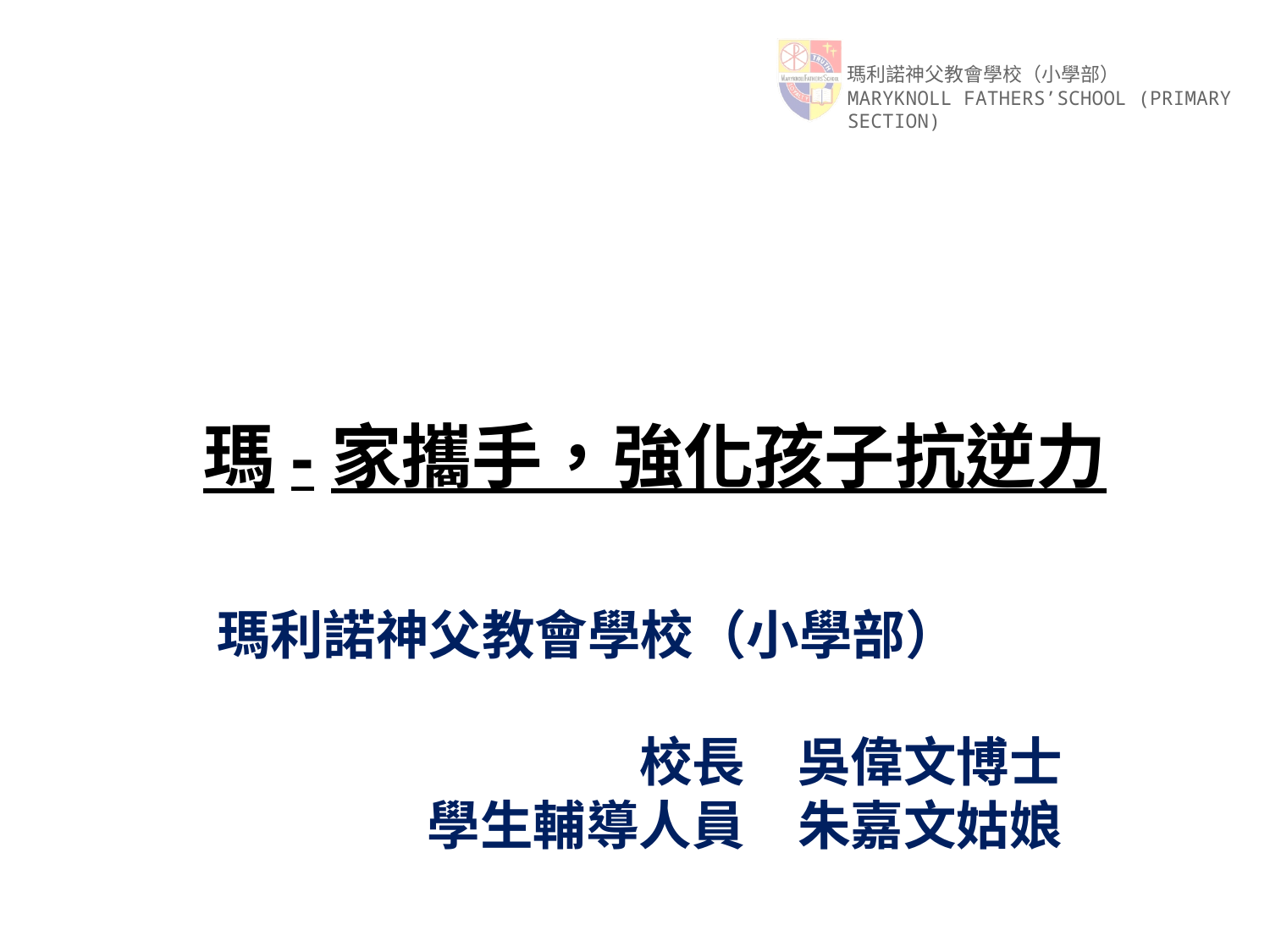

瑪-家攜手，強化孩子抗逆力
瑪利諾神父教會學校（小學部）
 校長　吳偉文博士
學生輔導人員　朱嘉文姑娘